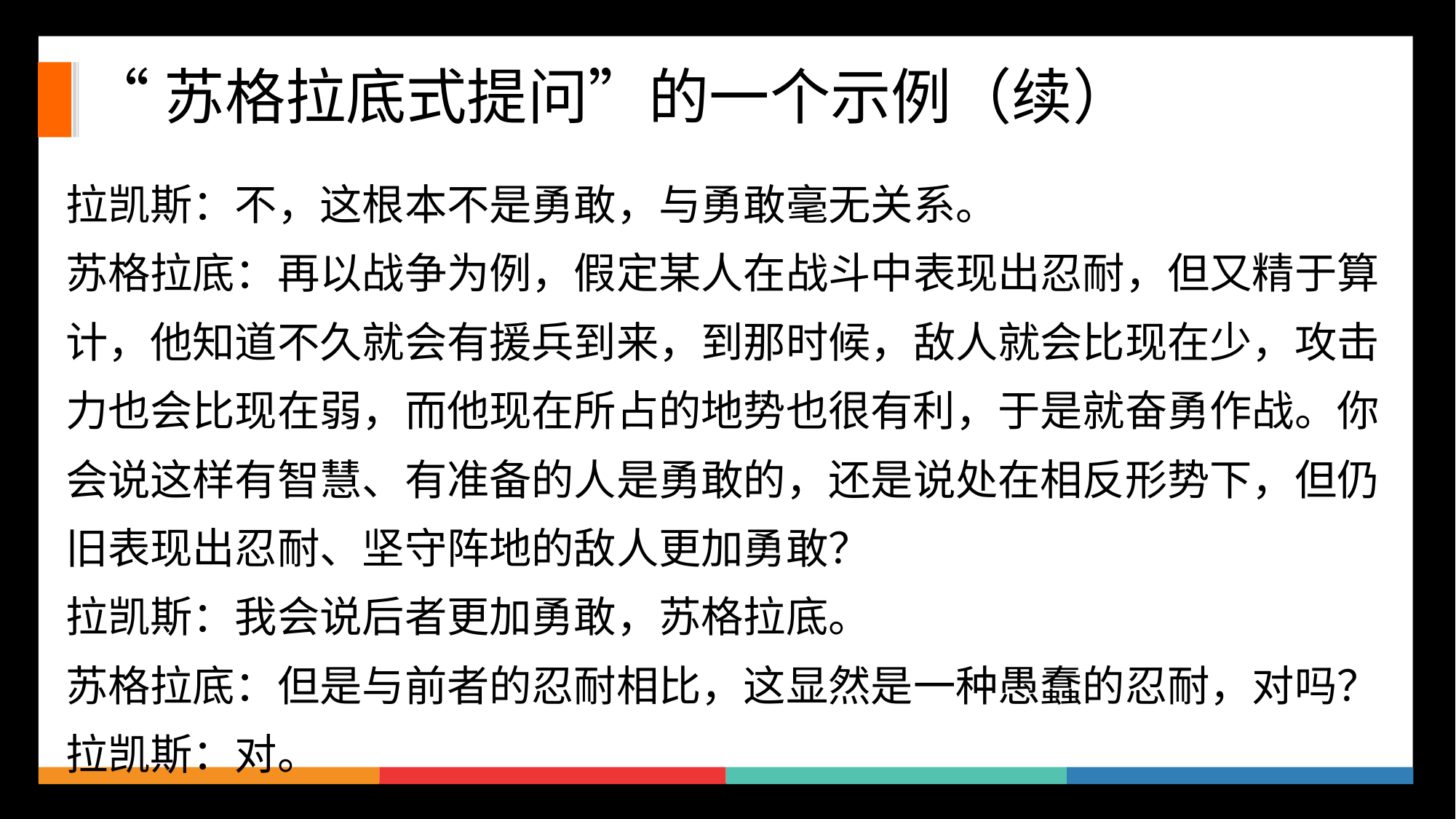

# “苏格拉底式提问”的一个示例（续）

拉凯斯：不，这根本不是勇敢，与勇敢毫无关系。
苏格拉底：再以战争为例，假定某人在战斗中表现出忍耐，但又精于算计，他知道不久就会有援兵到来，到那时候，敌人就会比现在少，攻击力也会比现在弱，而他现在所占的地势也很有利，于是就奋勇作战。你会说这样有智慧、有准备的人是勇敢的，还是说处在相反形势下，但仍旧表现出忍耐、坚守阵地的敌人更加勇敢？
拉凯斯：我会说后者更加勇敢，苏格拉底。
苏格拉底：但是与前者的忍耐相比，这显然是一种愚蠢的忍耐，对吗？
拉凯斯：对。